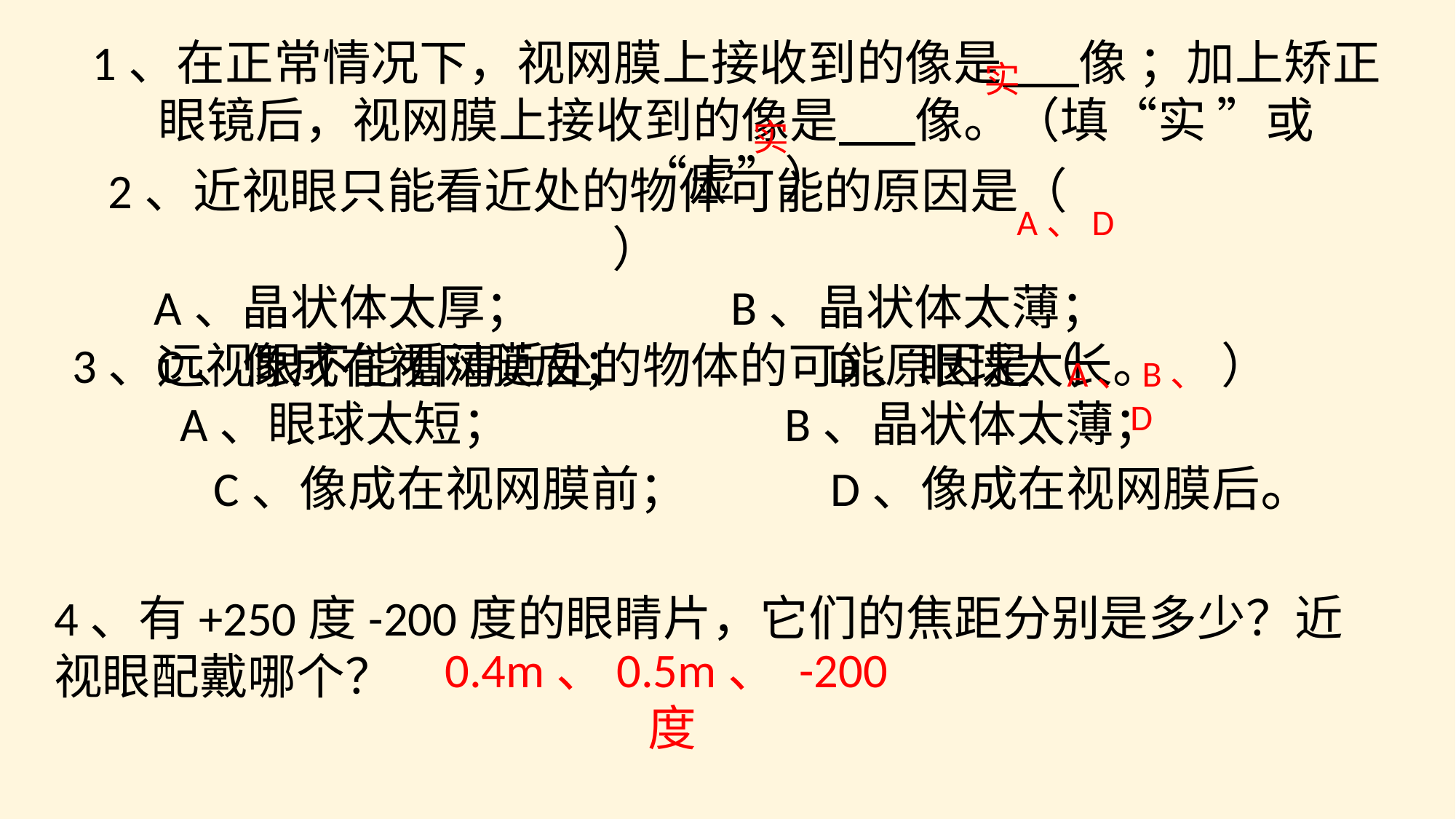

实
1、在正常情况下，视网膜上接收到的像是       像 ；加上矫正眼镜后，视网膜上接收到的像是       像。（填“实 ”或“虚”）
实
A、D
2、近视眼只能看近处的物体可能的原因是（          ）
A、晶状体太厚；                 B、晶状体太薄；
    C、像成在视网膜后；                 D、眼球太长。
A、B、D
3、远视眼不能看清近处的物体的可能原因是（             ）
A、眼球太短；                        B、晶状体太薄；
           C、像成在视网膜前；            D、像成在视网膜后。
4、有+250度-200度的眼睛片，它们的焦距分别是多少？近视眼配戴哪个？
0.4m、0.5m、 -200度